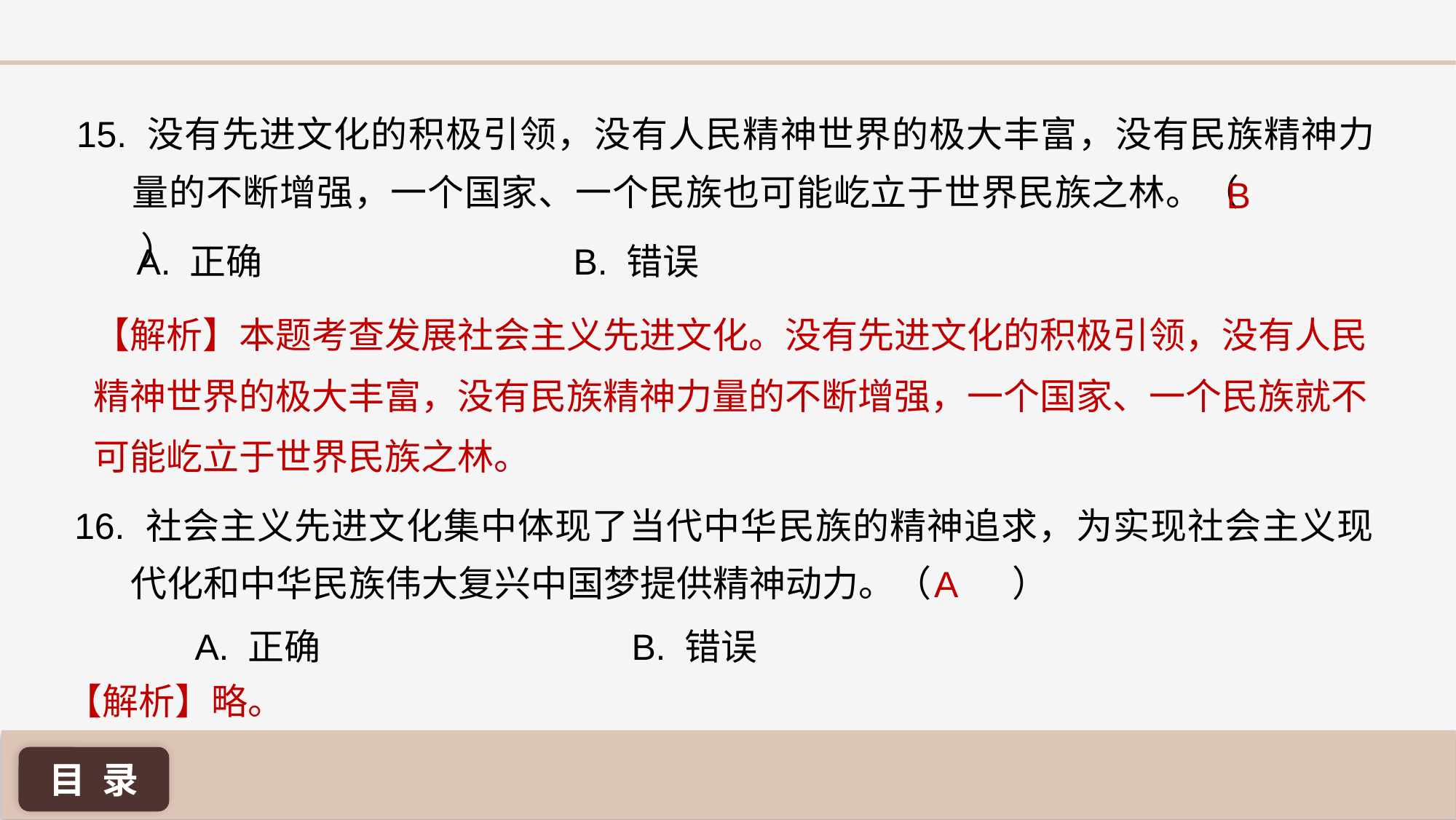

15. 没有先进文化的积极引领，没有人民精神世界的极大丰富，没有民族精神力量的不断增强，一个国家、一个民族也可能屹立于世界民族之林。（ 	     ）
B
A. 正确 			B. 错误
【解析】本题考查发展社会主义先进文化。没有先进文化的积极引领，没有人民精神世界的极大丰富，没有民族精神力量的不断增强，一个国家、一个民族就不可能屹立于世界民族之林。
16. 社会主义先进文化集中体现了当代中华民族的精神追求，为实现社会主义现代化和中华民族伟大复兴中国梦提供精神动力。（	 ）
A
A. 正确 			B. 错误
【解析】略。